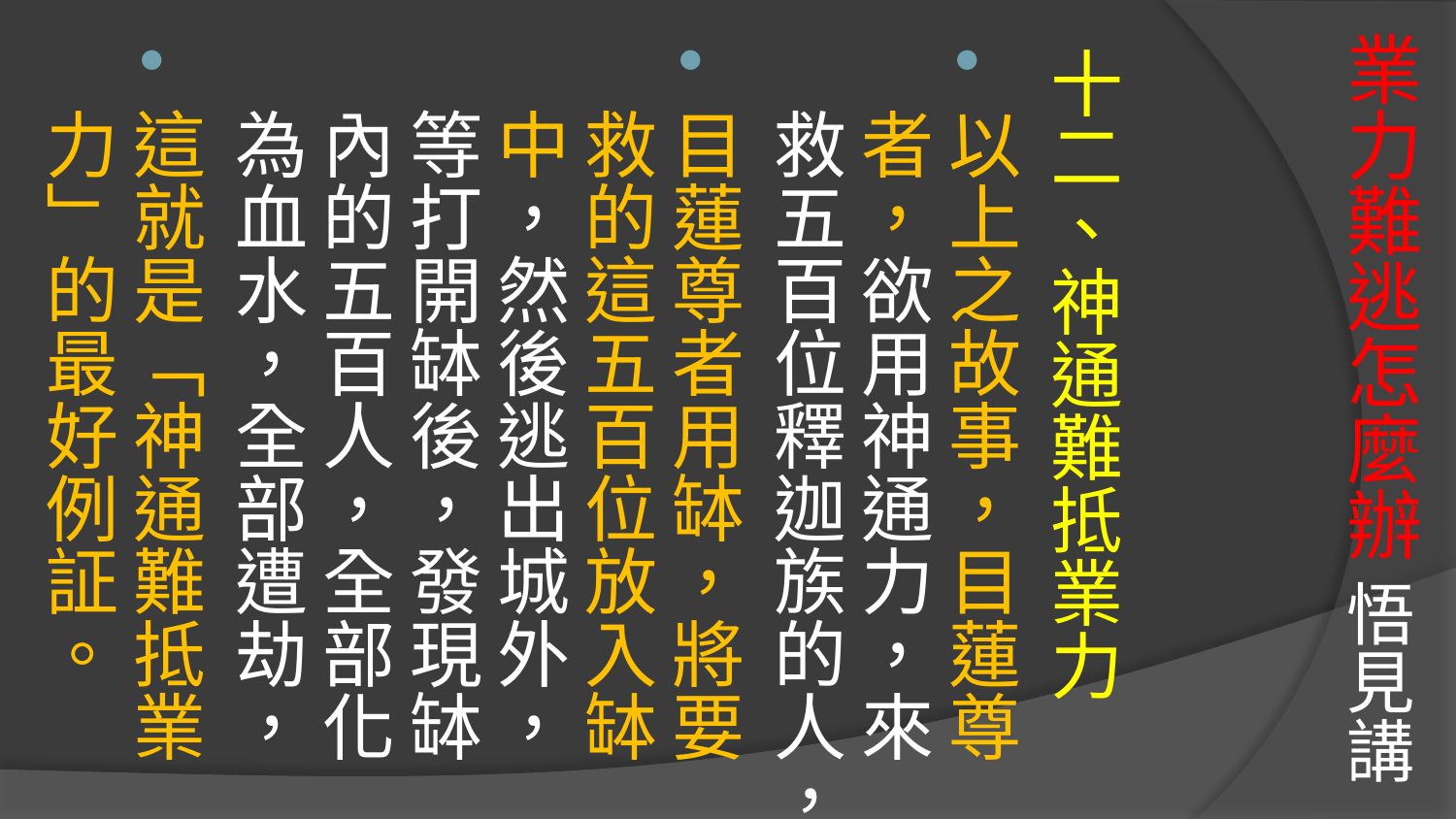

# 業力難逃怎麼辦 悟見講
十二、神通難抵業力
以上之故事，目蓮尊者，欲用神通力，來救五百位釋迦族的人，
目蓮尊者用缽，將要救的這五百位放入缽中，然後逃出城外，等打開缽後，發現缽內的五百人，全部化為血水，全部遭劫，
這就是「神通難抵業力」的最好例証。